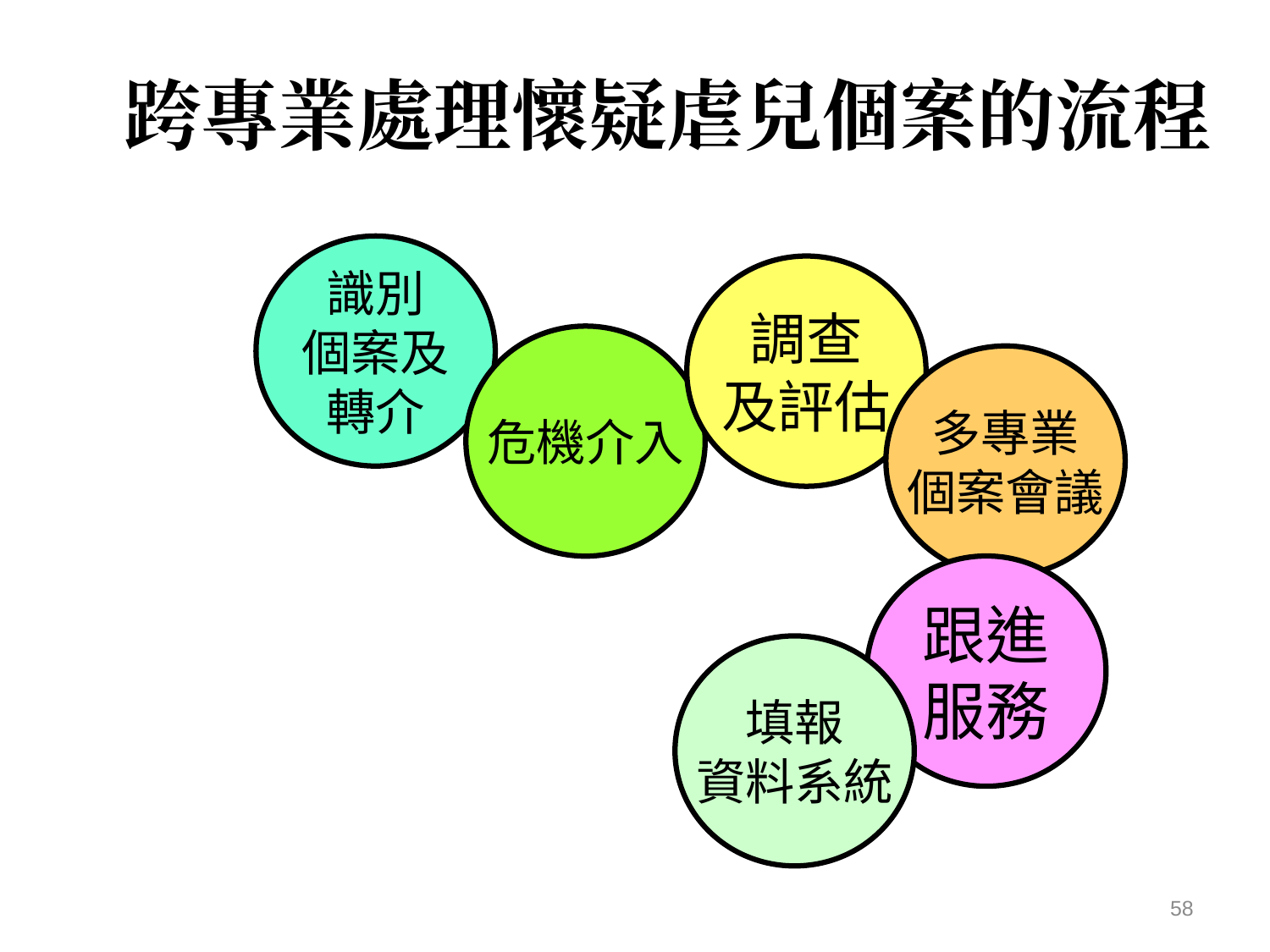

# 跨專業處理懷疑虐兒個案的流程
識別
個案及
轉介
調查
及評估
危機介入
多專業
個案會議
跟進
服務
填報
資料系統
58